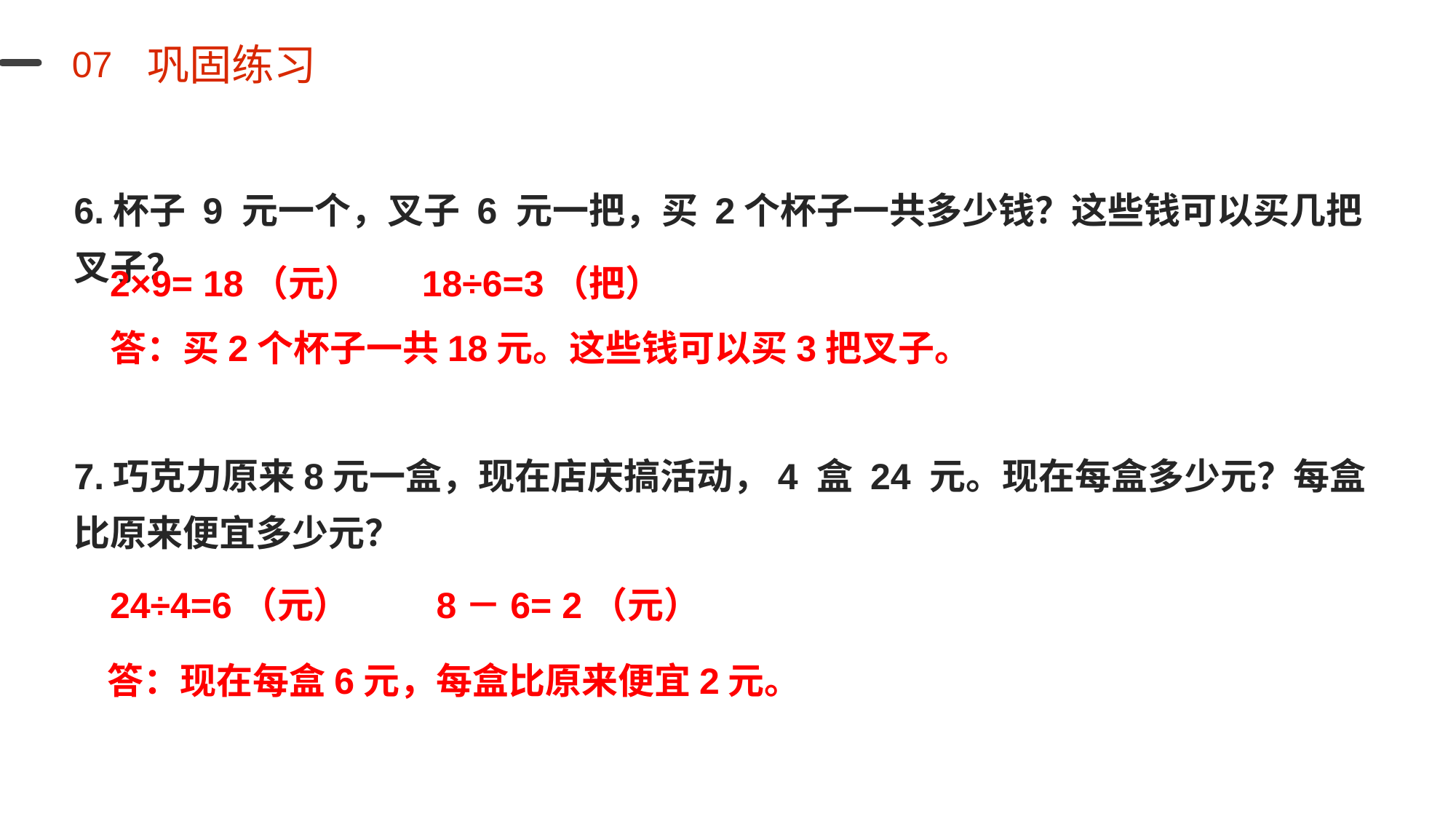

巩固练习
07
6.杯子 9 元一个，叉子 6 元一把，买 2个杯子一共多少钱？这些钱可以买几把叉子？
18÷6=3（把）
2×9= 18（元）
答：买2个杯子一共18元。这些钱可以买3把叉子。
7.巧克力原来8元一盒，现在店庆搞活动，4 盒 24 元。现在每盒多少元？每盒比原来便宜多少元？
8－6= 2（元）
24÷4=6（元）
答：现在每盒6元，每盒比原来便宜2元。